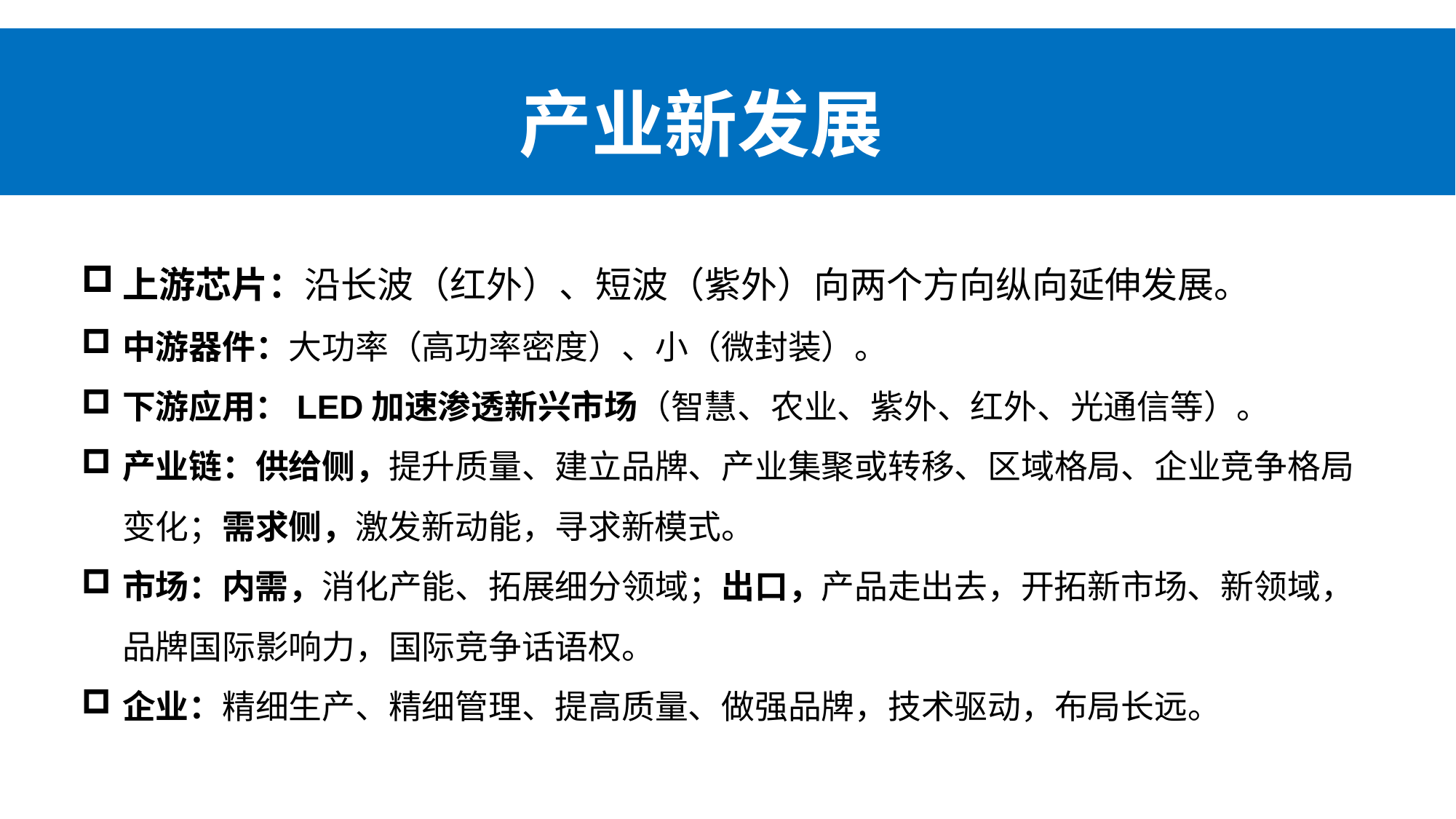

产业新发展
上游芯片：沿长波、短波方向发展。
上游芯片：沿长波（红外）、短波（紫外）向两个方向纵向延伸发展。
中游器件：大功率（高功率密度）、小（微封装）。
下游应用：LED加速渗透新兴市场（智慧、农业、紫外、红外、光通信等）。
产业链：供给侧，提升质量、建立品牌、产业集聚或转移、区域格局、企业竞争格局变化；需求侧，激发新动能，寻求新模式。
市场：内需，消化产能、拓展细分领域；出口，产品走出去，开拓新市场、新领域，品牌国际影响力，国际竞争话语权。
企业：精细生产、精细管理、提高质量、做强品牌，技术驱动，布局长远。